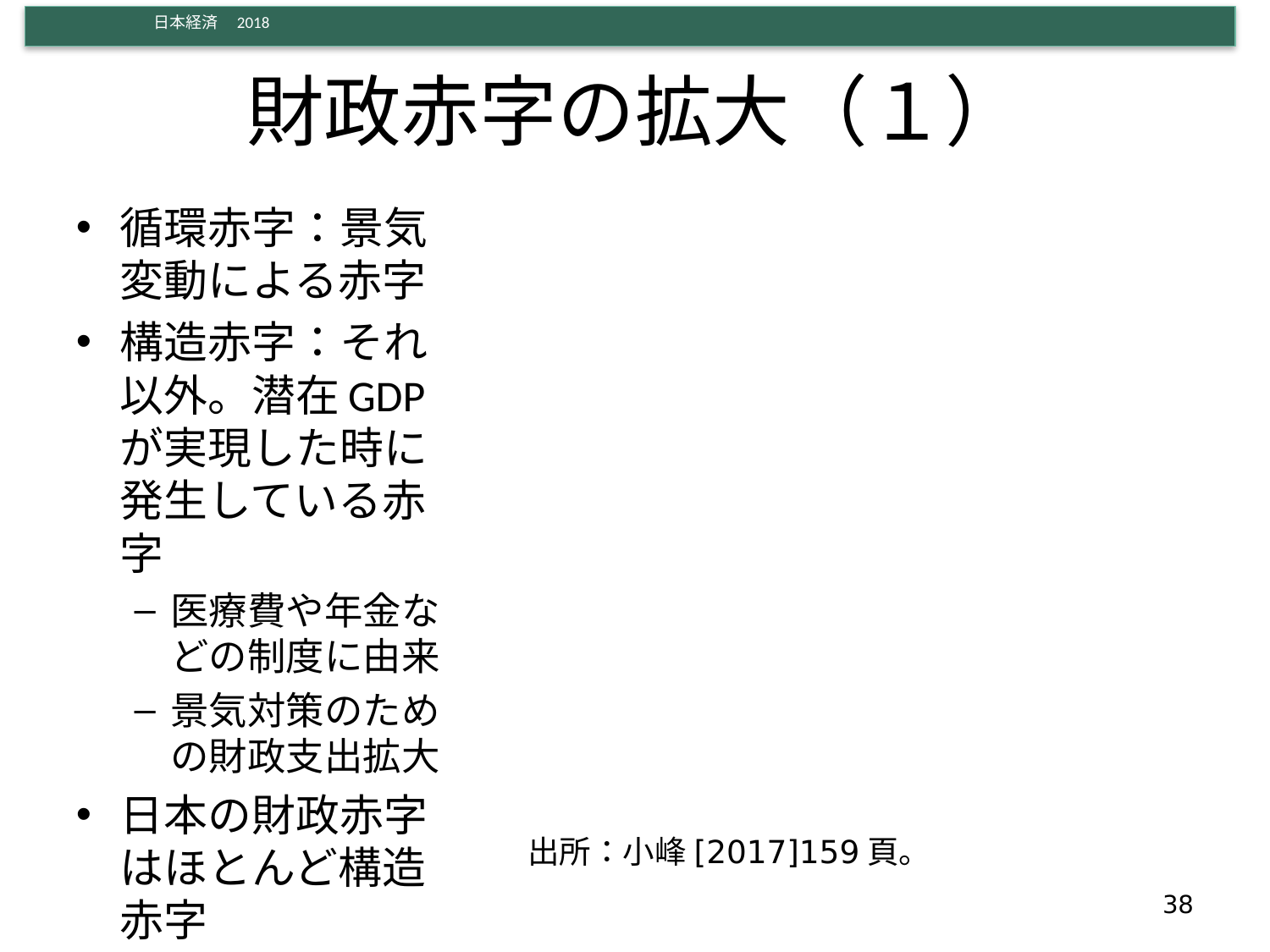

# 財政赤字の拡大（１）
循環赤字：景気変動による赤字
構造赤字：それ以外。潜在GDPが実現した時に発生している赤字
医療費や年金などの制度に由来
景気対策のための財政支出拡大
日本の財政赤字はほとんど構造赤字

出所：小峰[2017]159頁。
38